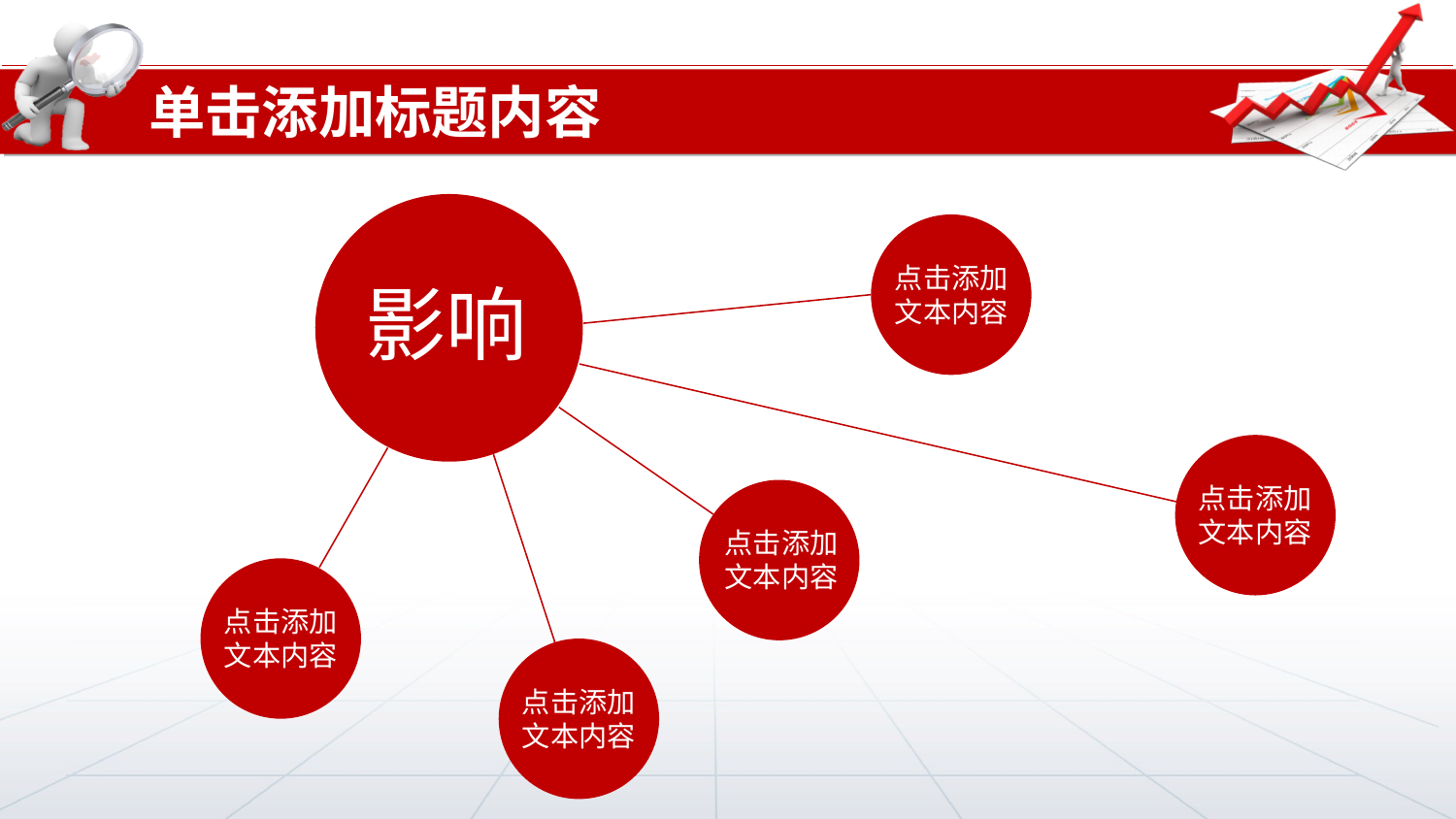

单击添加标题内容

点击添加
文本内容
影响

点击添加
文本内容

点击添加
文本内容

点击添加
文本内容

点击添加
文本内容